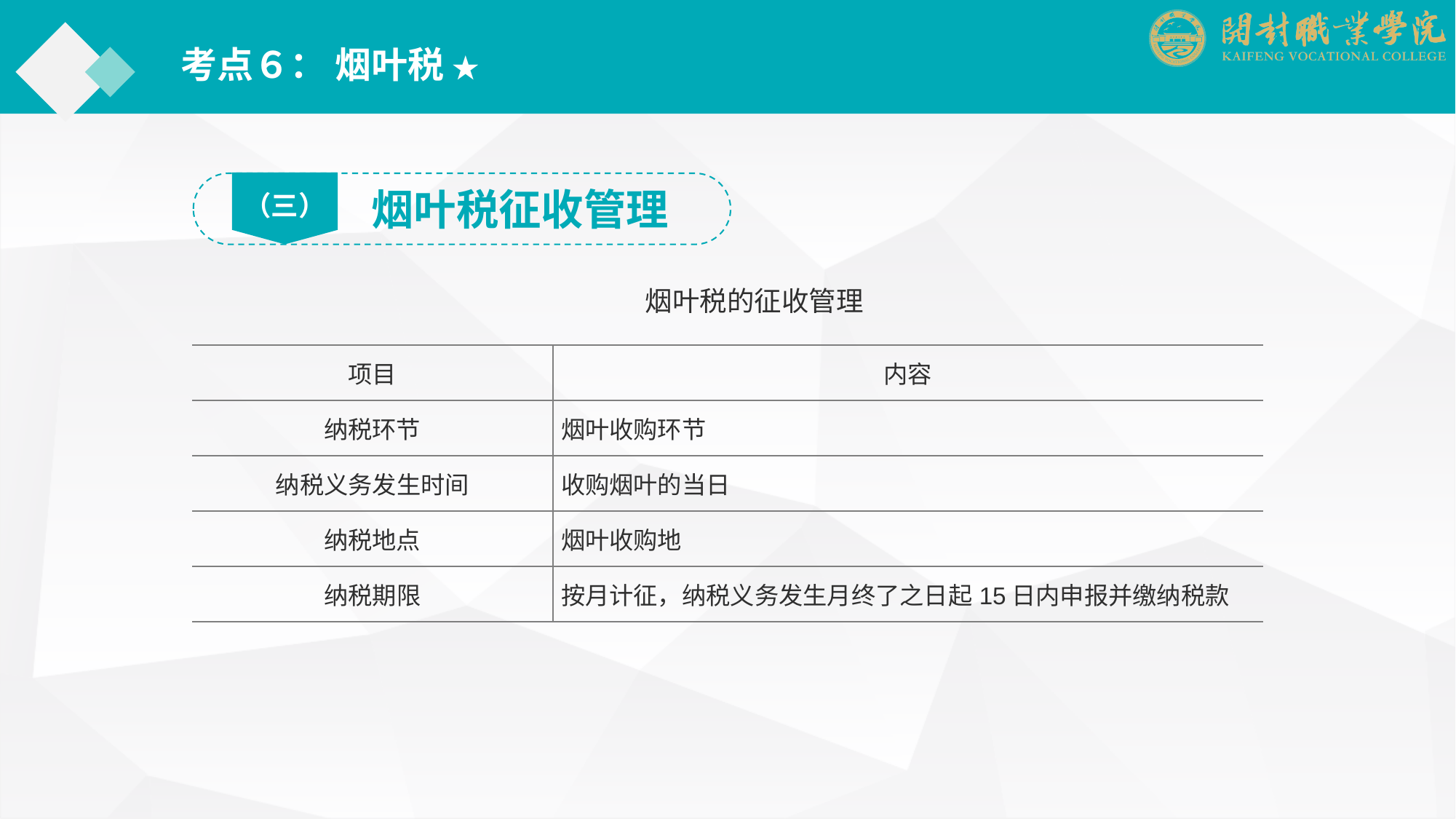

考点６： 烟叶税 ★
（三）

烟叶税征收管理
烟叶税的征收管理
| 项目 | 内容 |
| --- | --- |
| 纳税环节 | 烟叶收购环节 |
| 纳税义务发生时间 | 收购烟叶的当日 |
| 纳税地点 | 烟叶收购地 |
| 纳税期限 | 按月计征，纳税义务发生月终了之日起15日内申报并缴纳税款 |